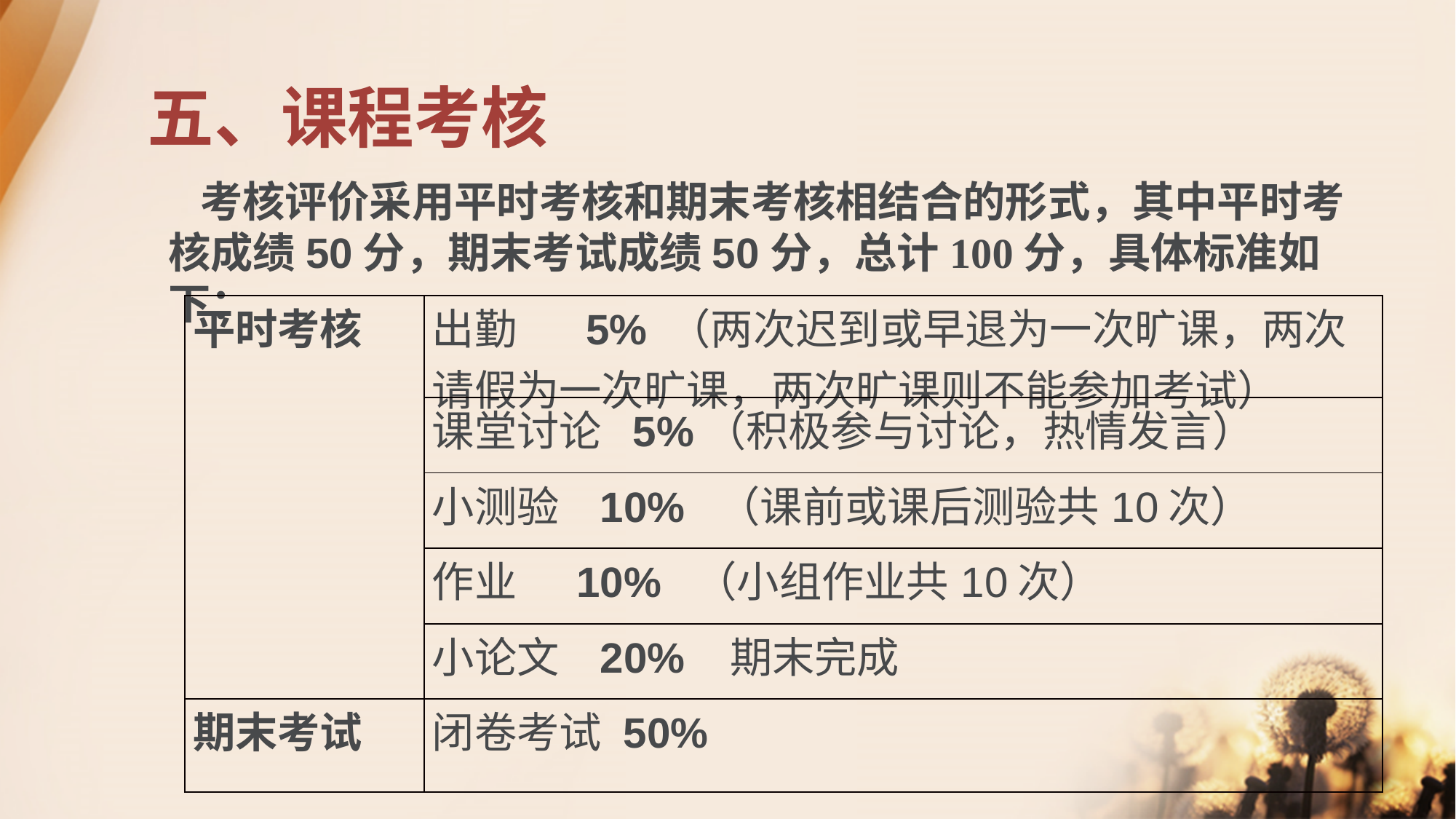

# 五、课程考核
考核评价采用平时考核和期末考核相结合的形式，其中平时考核成绩50分，期末考试成绩50分，总计100分，具体标准如下：
| 平时考核 | 出勤 5% （两次迟到或早退为一次旷课，两次请假为一次旷课，两次旷课则不能参加考试） |
| --- | --- |
|  | 课堂讨论 5%（积极参与讨论，热情发言） |
|  | 小测验 10% （课前或课后测验共10次） |
|  | 作业 10% （小组作业共10次） |
|  | 小论文 20% 期末完成 |
| 期末考试 | 闭卷考试 50% |